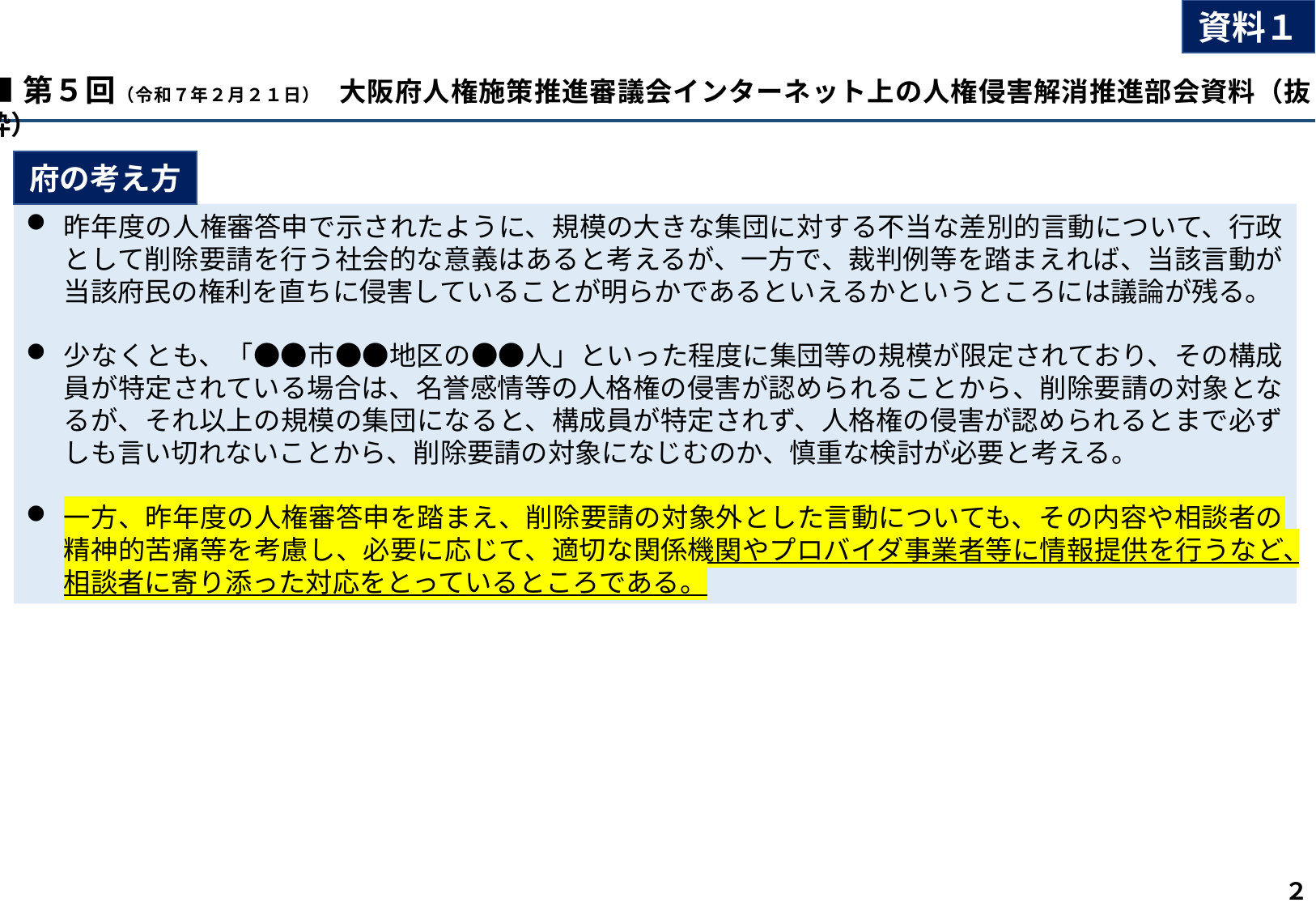

資料１
■第５回（令和７年２月２１日）　大阪府人権施策推進審議会インターネット上の人権侵害解消推進部会資料（抜粋）
府の考え方
昨年度の人権審答申で示されたように、規模の大きな集団に対する不当な差別的言動について、行政として削除要請を行う社会的な意義はあると考えるが、一方で、裁判例等を踏まえれば、当該言動が当該府民の権利を直ちに侵害していることが明らかであるといえるかというところには議論が残る。

少なくとも、「●●市●●地区の●●人」といった程度に集団等の規模が限定されており、その構成員が特定されている場合は、名誉感情等の人格権の侵害が認められることから、削除要請の対象となるが、それ以上の規模の集団になると、構成員が特定されず、人格権の侵害が認められるとまで必ずしも言い切れないことから、削除要請の対象になじむのか、慎重な検討が必要と考える。

一方、昨年度の人権審答申を踏まえ、削除要請の対象外とした言動についても、その内容や相談者の精神的苦痛等を考慮し、必要に応じて、適切な関係機関やプロバイダ事業者等に情報提供を行うなど、相談者に寄り添った対応をとっているところである。
２